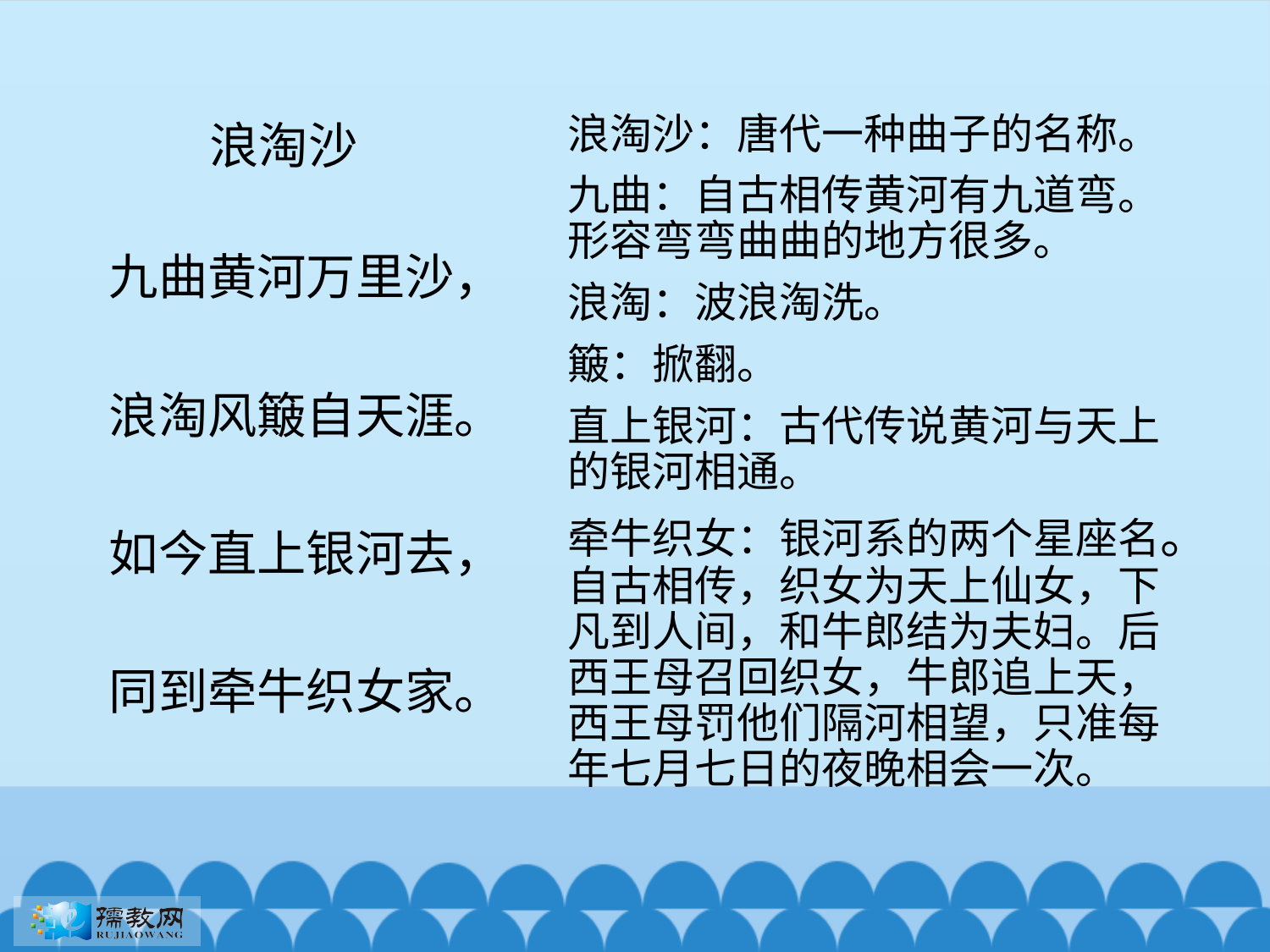

# 浪淘沙
浪淘沙：唐代一种曲子的名称。
九曲：自古相传黄河有九道弯。   形容弯弯曲曲的地方很多。
浪淘：波浪淘洗。
簸：掀翻。
直上银河：古代传说黄河与天上的银河相通。
牵牛织女：银河系的两个星座名。自古相传，织女为天上仙女，下凡到人间，和牛郎结为夫妇。后西王母召回织女，牛郎追上天，西王母罚他们隔河相望，只准每年七月七日的夜晚相会一次。
九曲黄河万里沙，

浪淘风簸自天涯。

如今直上银河去，

同到牵牛织女家。